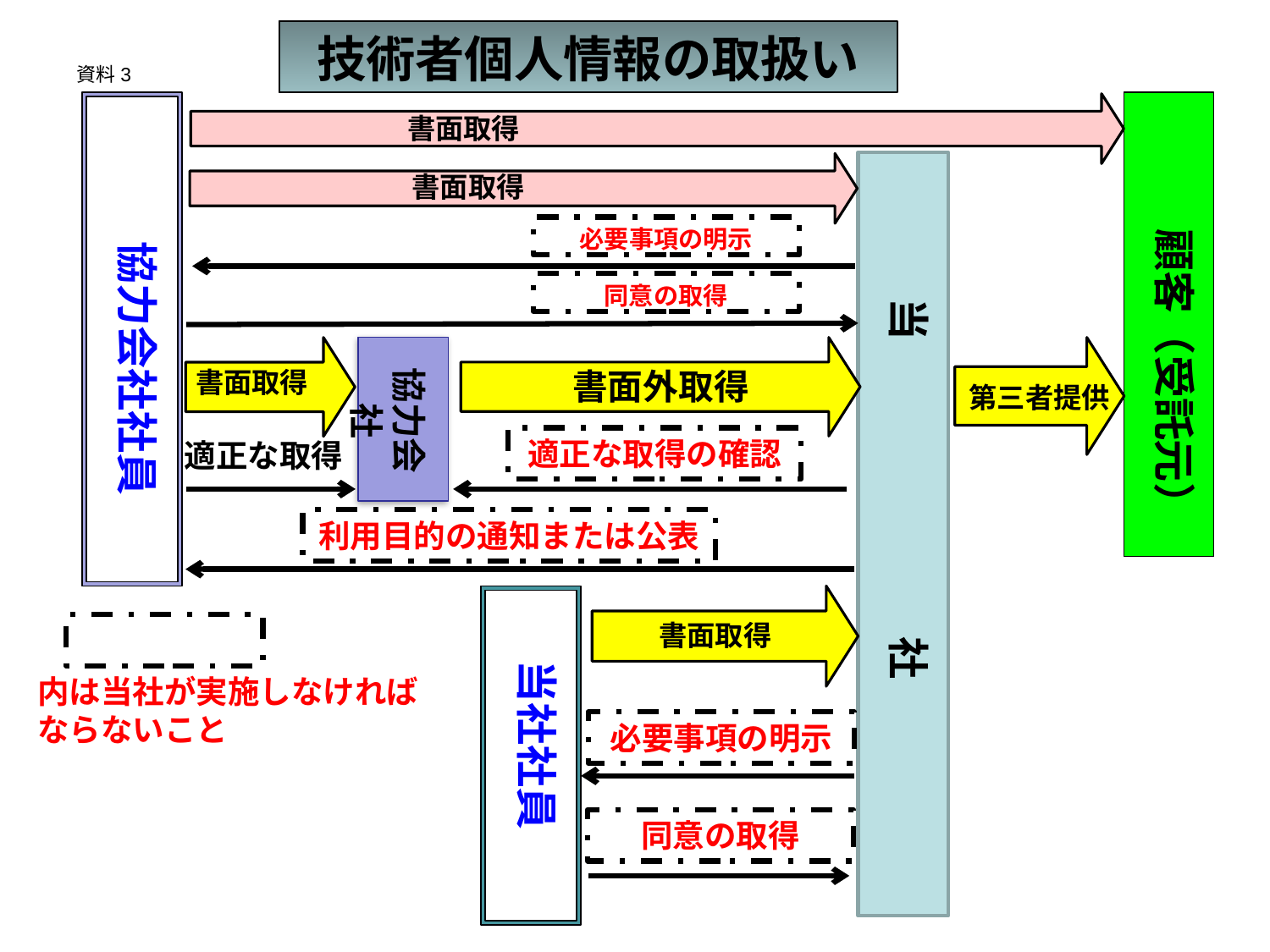

技術者個人情報の取扱い
資料3

書面取得

書面取得
必要事項の明示
協力会社社員
顧客（受託元）
同意の取得

協力会社
当　　　　　　　社
書面外取得
書面取得
第三者提供
適正な取得の確認
適正な取得
利用目的の通知または公表

書面取得

当社社員
内は当社が実施しなければならないこと
必要事項の明示
同意の取得